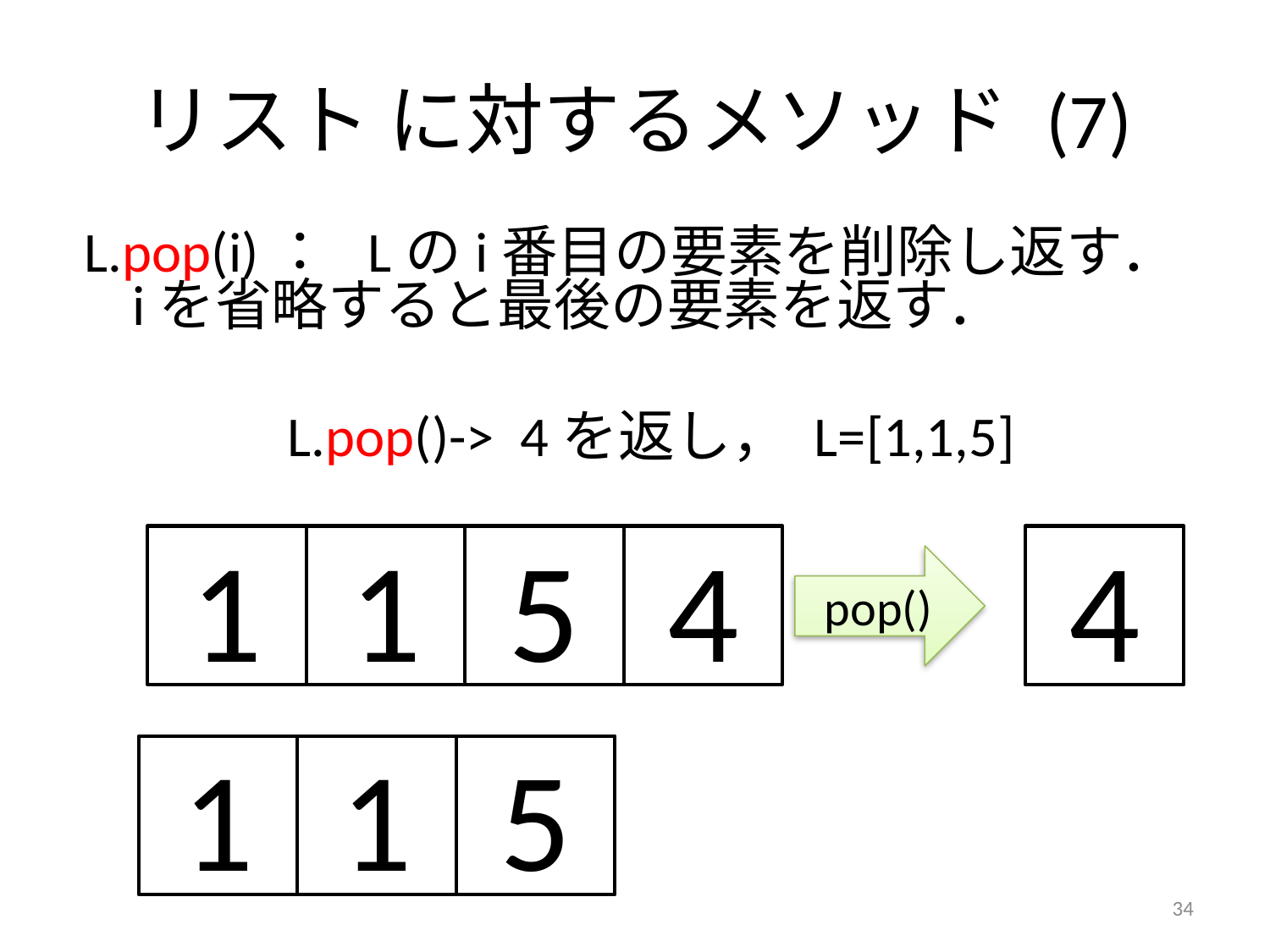

# リスト に対するメソッド (7)
L.pop(i)：  Lのi番目の要素を削除し返す． iを省略すると最後の要素を返す．

           L.pop()->  4を返し， L=[1,1,5]

1
1
5
4
4
 pop()
1
1
5
34